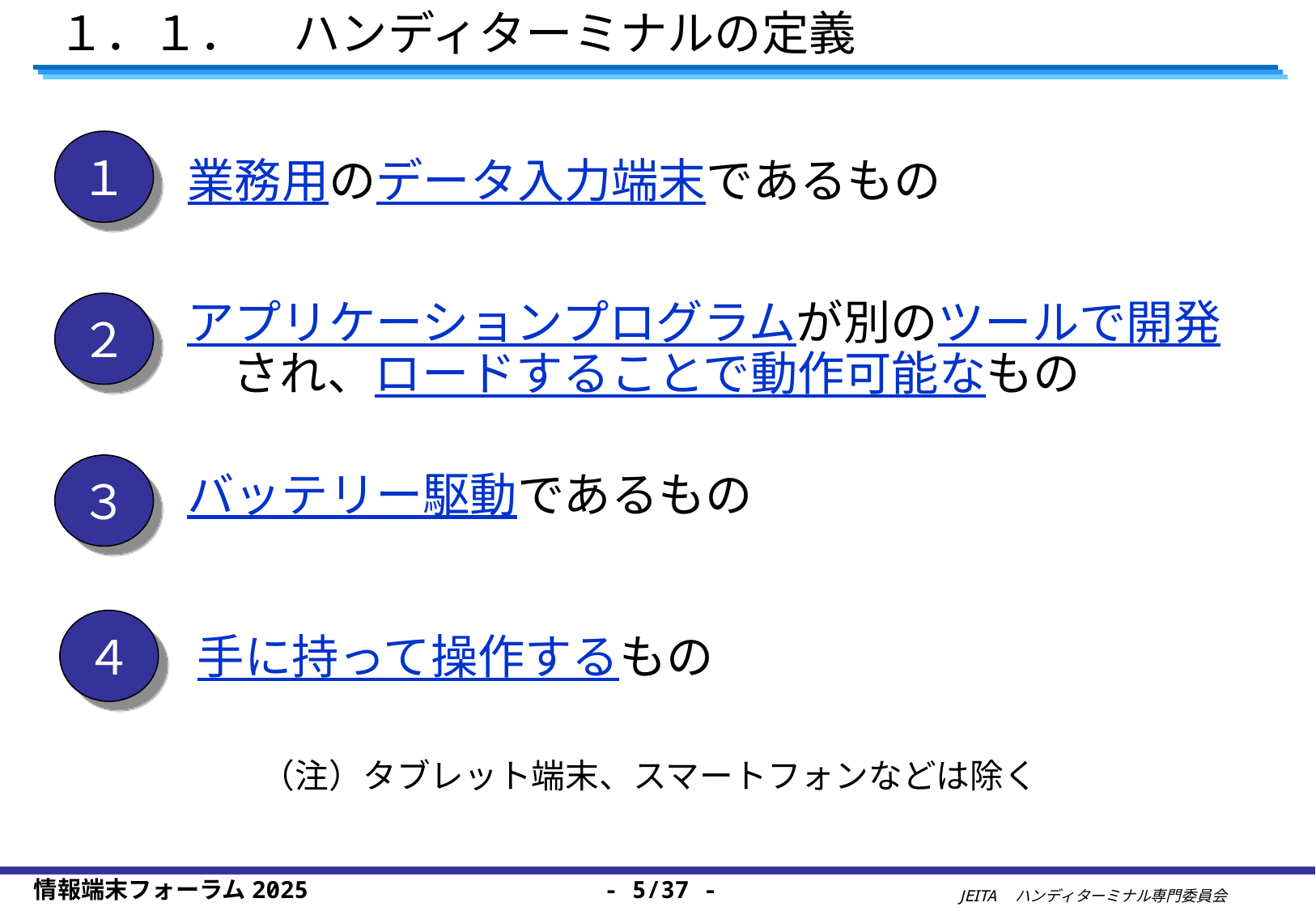

# １．１．　ハンディターミナルの定義
１
業務用のデータ入力端末であるもの
２
アプリケーションプログラムが別のツールで開発され、ロードすることで動作可能なもの
３
バッテリー駆動であるもの
４
手に持って操作するもの
（注）タブレット端末、スマートフォンなどは除く